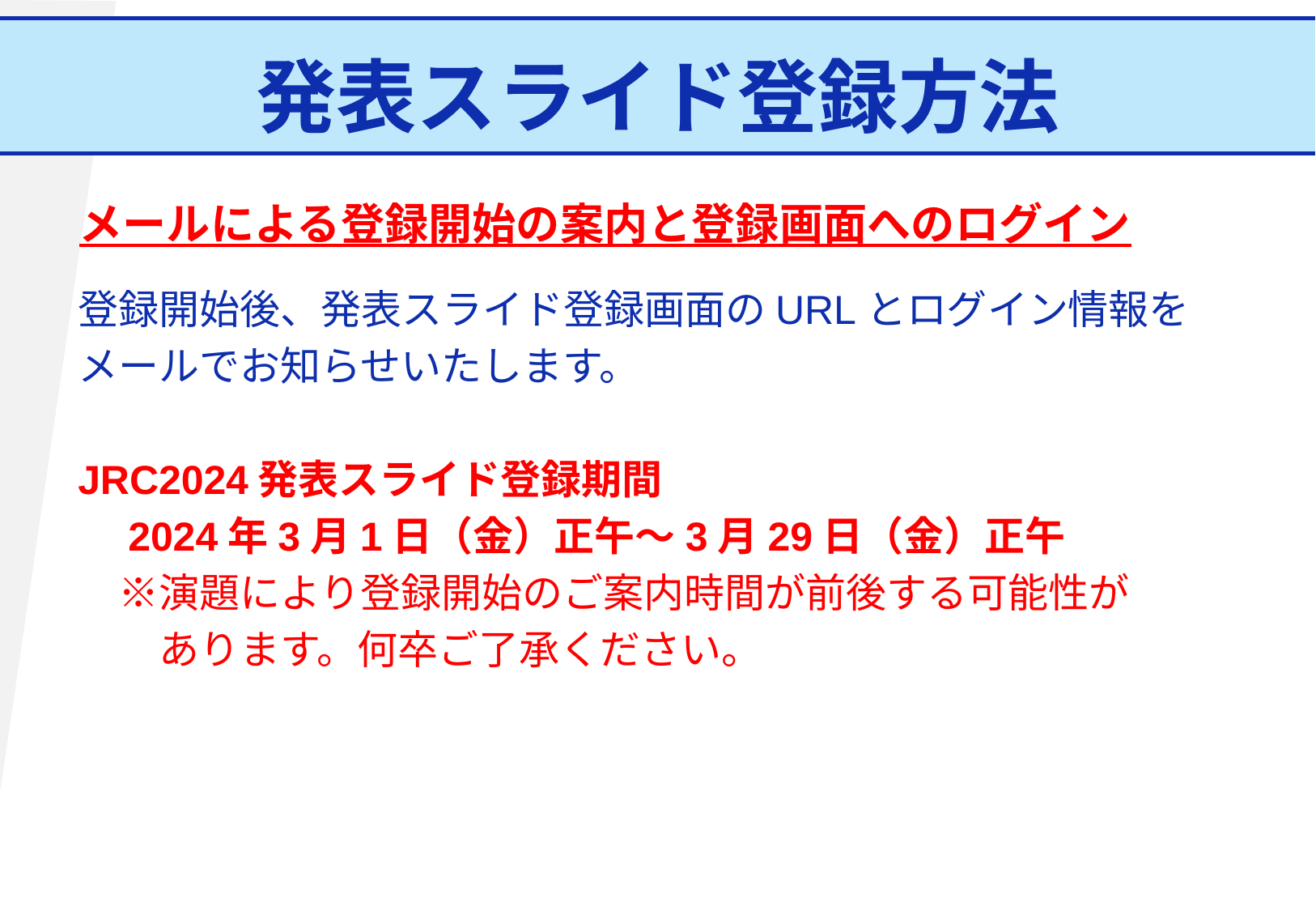

# 発表スライド登録方法

メールによる登録開始の案内と登録画面へのログイン
登録開始後、発表スライド登録画面のURLとログイン情報を
メールでお知らせいたします。

JRC2024発表スライド登録期間
　2024年3月1日（金）正午～3月29日（金）正午
　※演題により登録開始のご案内時間が前後する可能性が
　　あります。何卒ご了承ください。